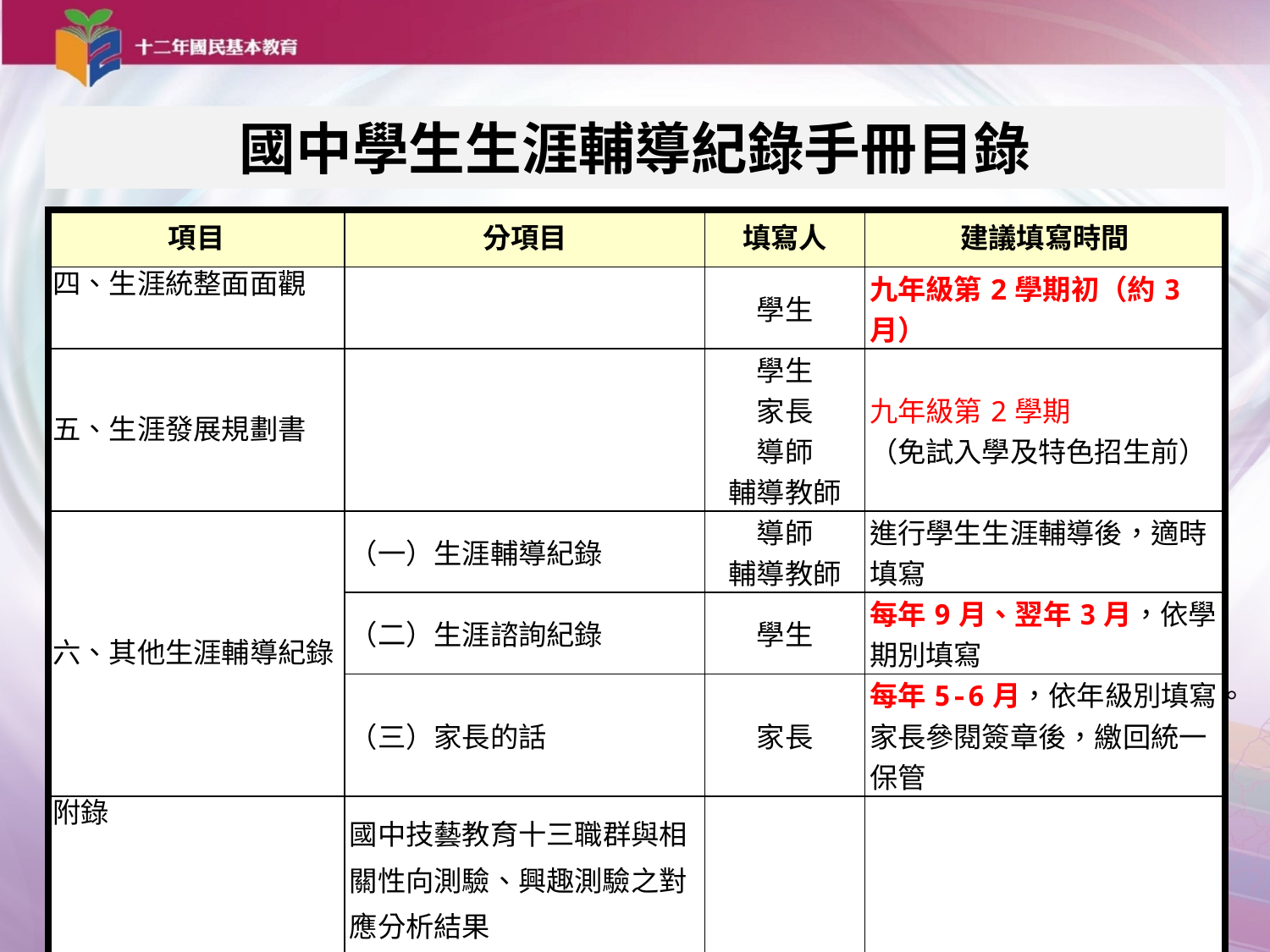

國中學生生涯輔導紀錄手冊目錄
| 項目 | 分項目 | 填寫人 | 建議填寫時間 |
| --- | --- | --- | --- |
| 四、生涯統整面面觀 |  | 學生 | 九年級第2學期初（約3月） |
| 五、生涯發展規劃書 |  | 學生 家長 導師 輔導教師 | 九年級第2學期 （免試入學及特色招生前） |
| 六、其他生涯輔導紀錄 | （一）生涯輔導紀錄 | 導師 輔導教師 | 進行學生生涯輔導後，適時填寫 |
|  | （二）生涯諮詢紀錄 | 學生 | 每年9月、翌年3月，依學期別填寫 |
|  | （三）家長的話 | 家長 | 每年5-6月，依年級別填寫。家長參閱簽章後，繳回統一保管 |
| 附錄 | 國中技藝教育十三職群與相關性向測驗、興趣測驗之對應分析結果 |  |  |